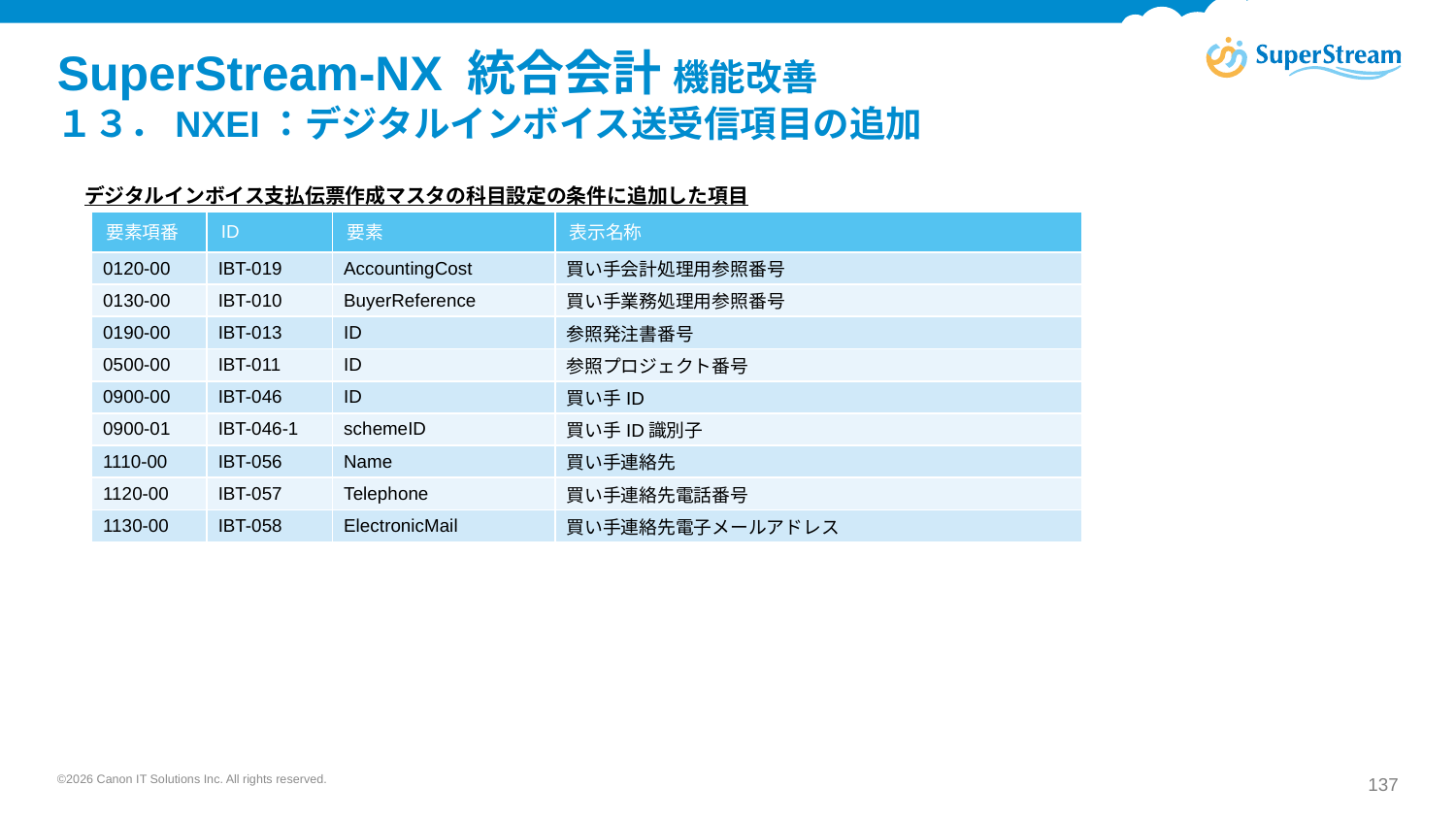

# SuperStream-NX 統合会計 機能改善 １３．NXEI：デジタルインボイス送受信項目の追加
デジタルインボイス支払伝票作成マスタの科目設定の条件に追加した項目
| 要素項番 | ID | 要素 | 表示名称 |
| --- | --- | --- | --- |
| 0120-00 | IBT-019 | AccountingCost | 買い手会計処理用参照番号 |
| 0130-00 | IBT-010 | BuyerReference | 買い手業務処理用参照番号 |
| 0190-00 | IBT-013 | ID | 参照発注書番号 |
| 0500-00 | IBT-011 | ID | 参照プロジェクト番号 |
| 0900-00 | IBT-046 | ID | 買い手ID |
| 0900-01 | IBT-046-1 | schemeID | 買い手ID識別子 |
| 1110-00 | IBT-056 | Name | 買い手連絡先 |
| 1120-00 | IBT-057 | Telephone | 買い手連絡先電話番号 |
| 1130-00 | IBT-058 | ElectronicMail | 買い手連絡先電子メールアドレス |
©2026 Canon IT Solutions Inc. All rights reserved.
137